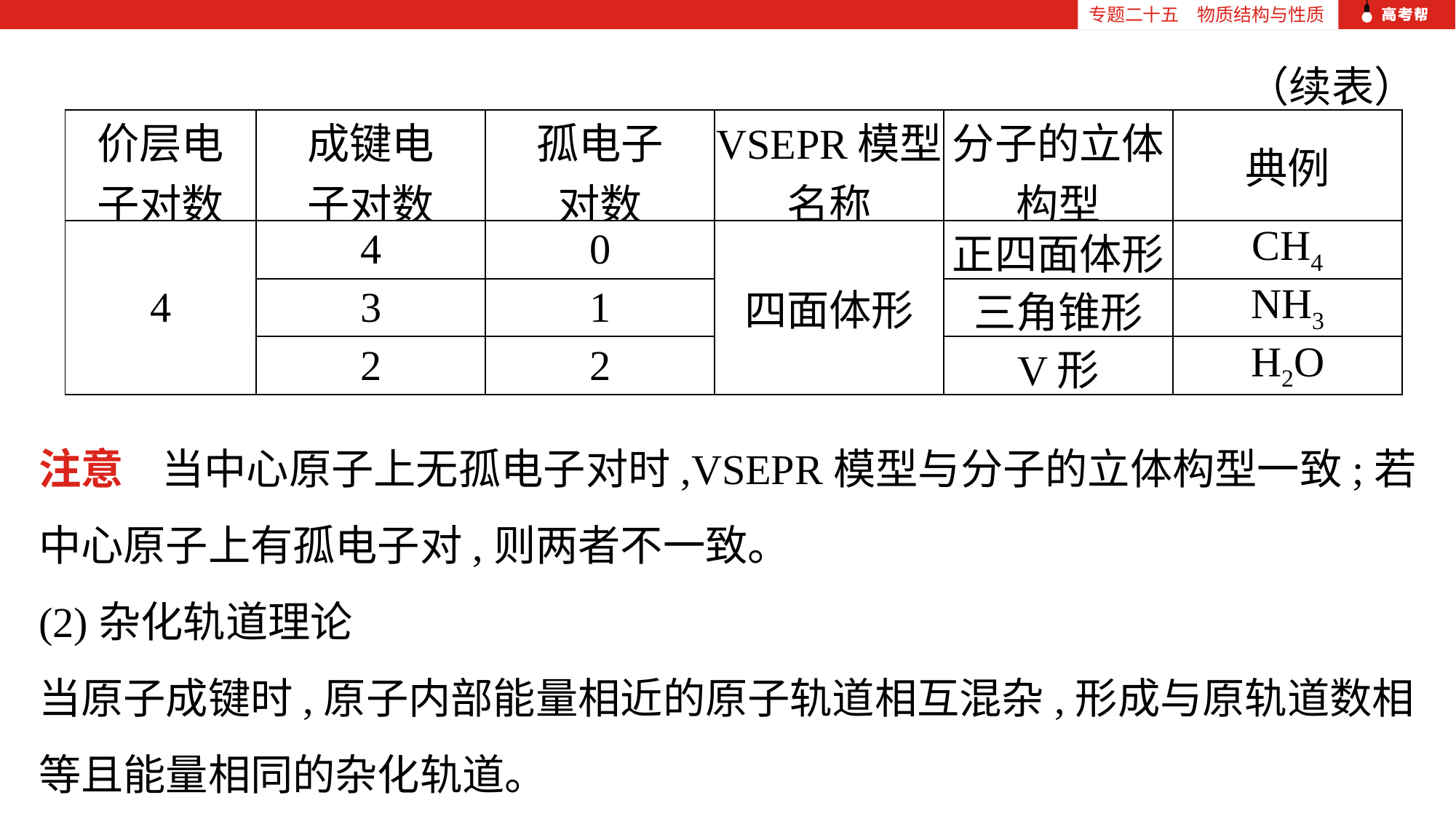

专题二十五　物质结构与性质
（续表）

注意    当中心原子上无孤电子对时,VSEPR模型与分子的立体构型一致;若中心原子上有孤电子对,则两者不一致。
(2)杂化轨道理论
当原子成键时,原子内部能量相近的原子轨道相互混杂,形成与原轨道数相等且能量相同的杂化轨道。
| 价层电 子对数 | 成键电 子对数 | 孤电子 对数 | VSEPR模型 名称 | 分子的立体 构型 | 典例 |
| --- | --- | --- | --- | --- | --- |
| 4 | 4 | 0 | 四面体形 | 正四面体形 | CH4 |
|  | 3 | 1 |  | 三角锥形 | NH3 |
|  | 2 | 2 |  | V形 | H2O |